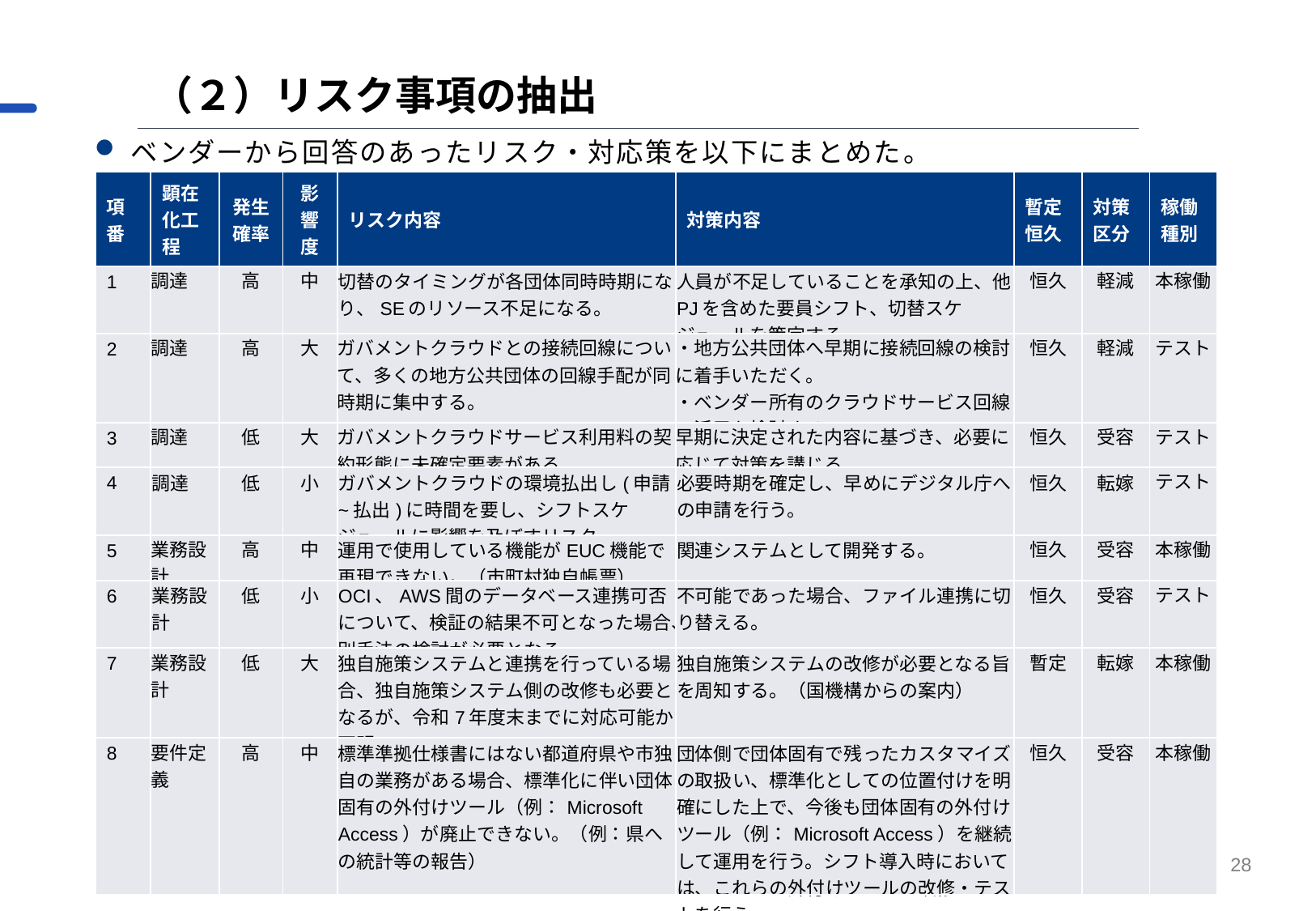

（２）リスク事項の抽出
ベンダーから回答のあったリスク・対応策を以下にまとめた。
| 項番 | 顕在化工程 | 発生確率 | 影響度 | リスク内容 | 対策内容 | 暫定恒久 | 対策区分 | 稼働種別 |
| --- | --- | --- | --- | --- | --- | --- | --- | --- |
| 1 | 調達 | 高 | 中 | 切替のタイミングが各団体同時時期になり、SEのリソース不足になる。 | 人員が不足していることを承知の上、他PJを含めた要員シフト、切替スケジュールを策定する。 | 恒久 | 軽減 | 本稼働 |
| 2 | 調達 | 高 | 大 | ガバメントクラウドとの接続回線について、多くの地方公共団体の回線手配が同時期に集中する。 | ・地方公共団体へ早期に接続回線の検討に着手いただく。 ・ベンダー所有のクラウドサービス回線の活用を検討する。 | 恒久 | 軽減 | テスト |
| 3 | 調達 | 低 | 大 | ガバメントクラウドサービス利用料の契約形態に未確定要素がある。 | 早期に決定された内容に基づき、必要に応じて対策を講じる。 | 恒久 | 受容 | テスト |
| 4 | 調達 | 低 | 小 | ガバメントクラウドの環境払出し(申請~払出)に時間を要し、シフトスケジュールに影響を及ぼすリスク | 必要時期を確定し、早めにデジタル庁への申請を行う。 | 恒久 | 転嫁 | テスト |
| 5 | 業務設計 | 高 | 中 | 運用で使用している機能がEUC機能で再現できない。（市町村独自帳票） | 関連システムとして開発する。 | 恒久 | 受容 | 本稼働 |
| 6 | 業務設計 | 低 | 小 | OCI、AWS間のデータベース連携可否について、検証の結果不可となった場合、別手法の検討が必要となる。 | 不可能であった場合、ファイル連携に切り替える。 | 恒久 | 受容 | テスト |
| 7 | 業務設計 | 低 | 大 | 独自施策システムと連携を行っている場合、独自施策システム側の改修も必要となるが、令和7年度末までに対応可能か不明。 | 独自施策システムの改修が必要となる旨を周知する。（国機構からの案内） | 暫定 | 転嫁 | 本稼働 |
| 8 | 要件定義 | 高 | 中 | 標準準拠仕様書にはない都道府県や市独自の業務がある場合、標準化に伴い団体固有の外付けツール（例：Microsoft Access）が廃止できない。（例：県への統計等の報告） | 団体側で団体固有で残ったカスタマイズの取扱い、標準化としての位置付けを明確にした上で、今後も団体固有の外付けツール（例：Microsoft Access）を継続して運用を行う。シフト導入時においては、これらの外付けツールの改修・テストを行う。 | 恒久 | 受容 | 本稼働 |
28